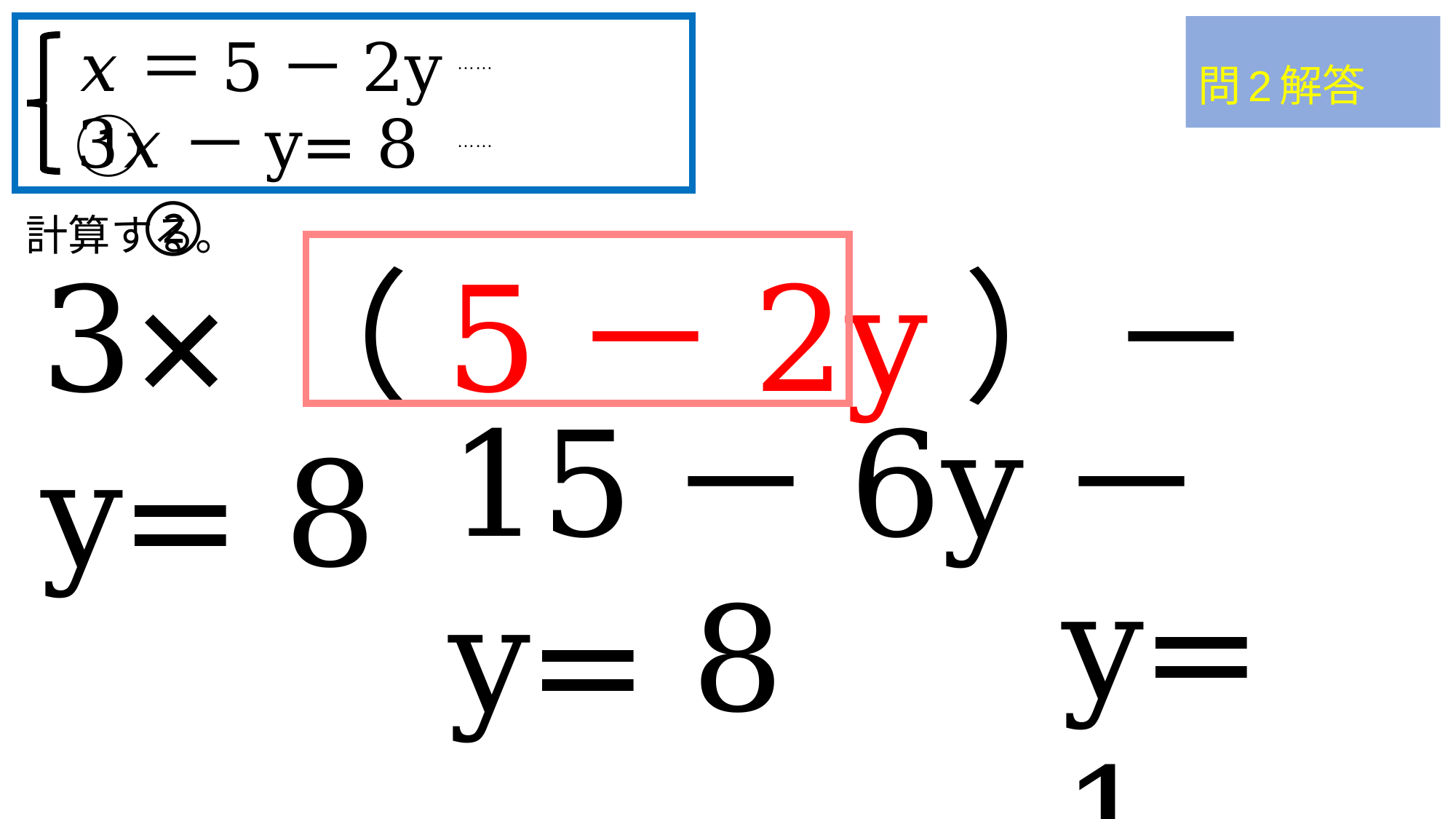

𝑥＝5－2y　 　 ①
3𝑥－y= 8           ②

……
……

問2解答
# 計算する。

3×（5－2y）－y= 8
15－6y－y= 8
y=1